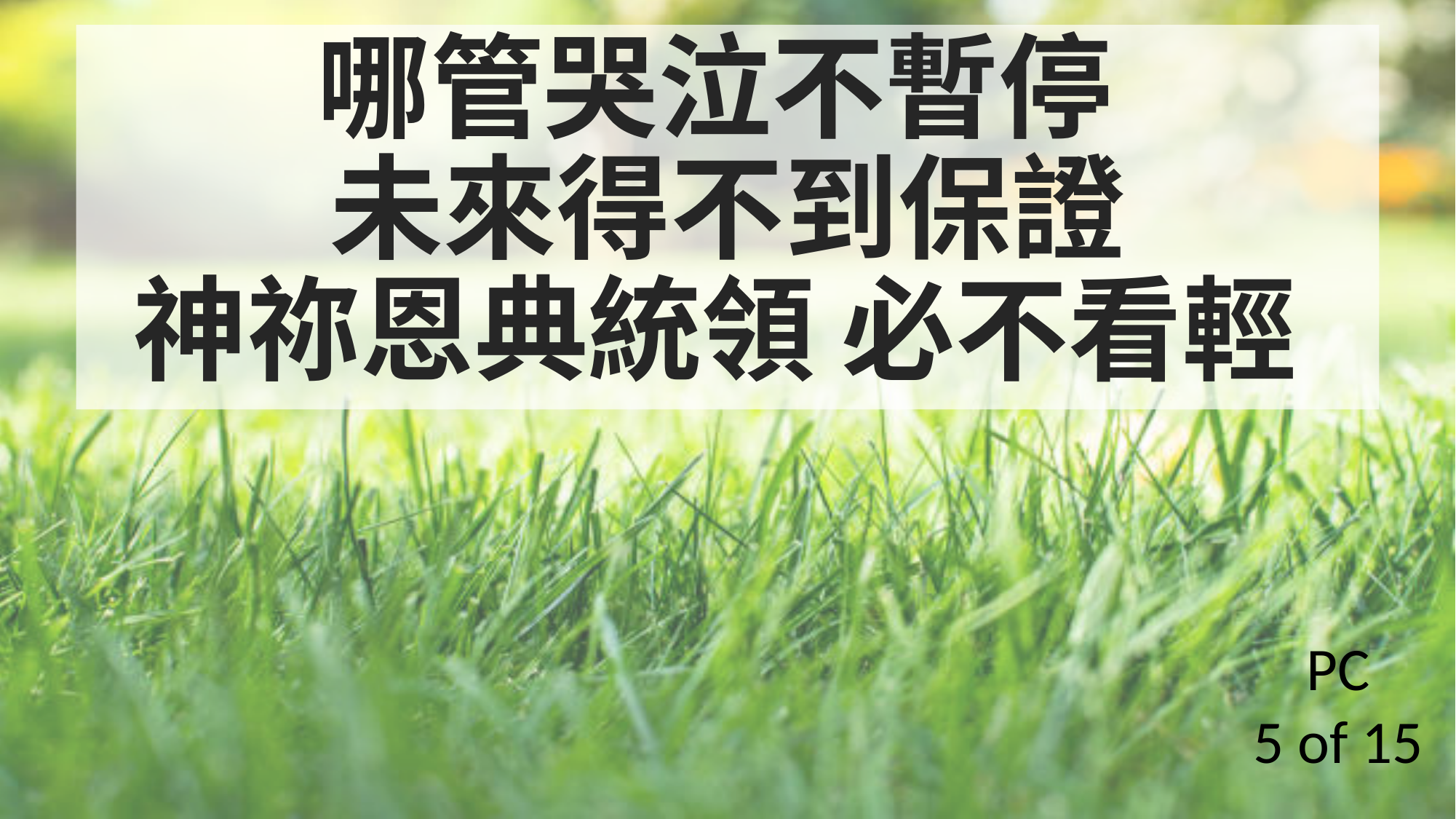

哪管哭泣不暫停
未來得不到保證
神祢恩典統領 必不看輕
PC
5 of 15